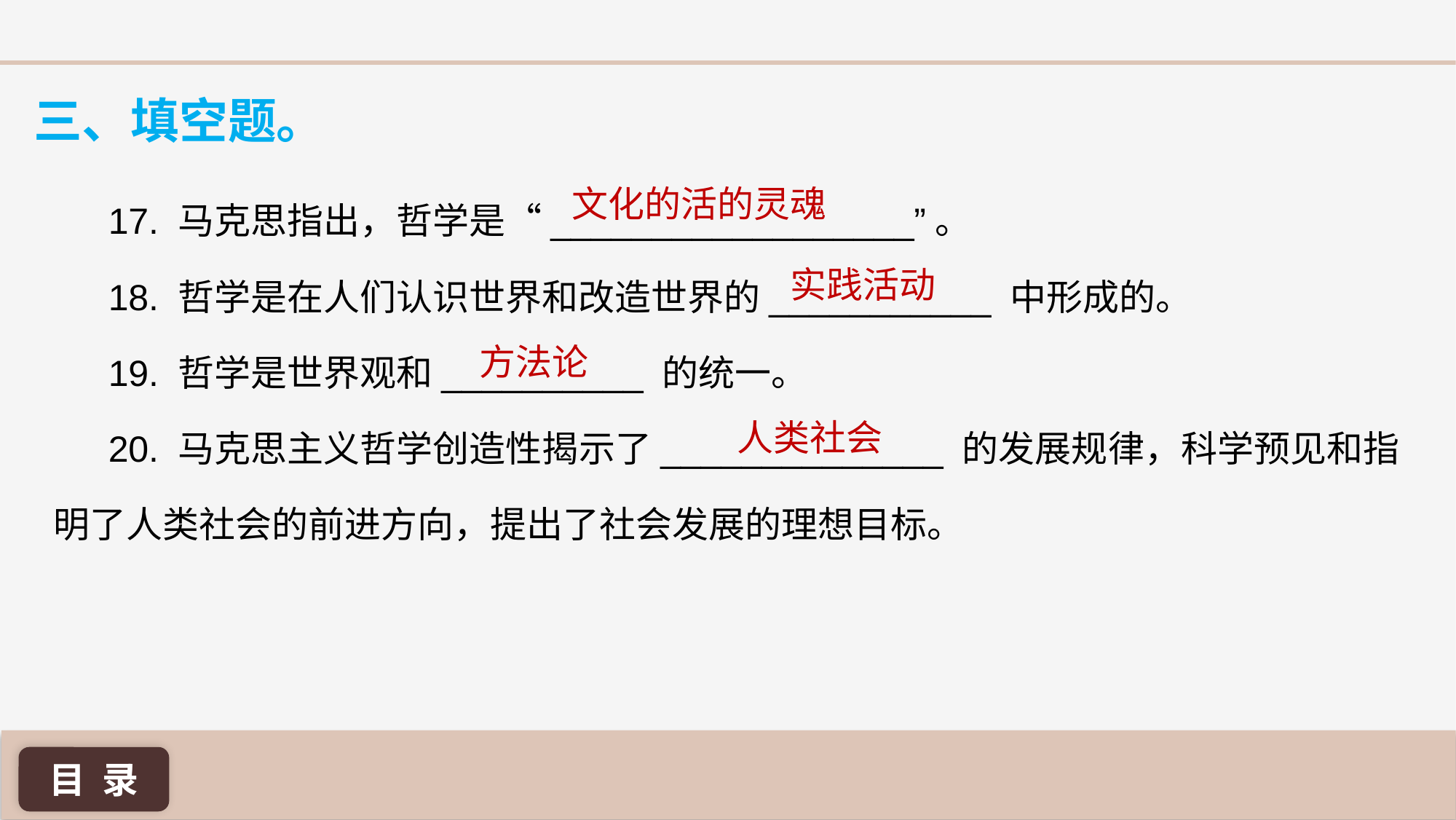

三、填空题。
文化的活的灵魂
17. 马克思指出，哲学是“__________________”。
18. 哲学是在人们认识世界和改造世界的___________ 中形成的。
19. 哲学是世界观和__________ 的统一。
20. 马克思主义哲学创造性揭示了______________ 的发展规律，科学预见和指明了人类社会的前进方向，提出了社会发展的理想目标。
实践活动
方法论
人类社会